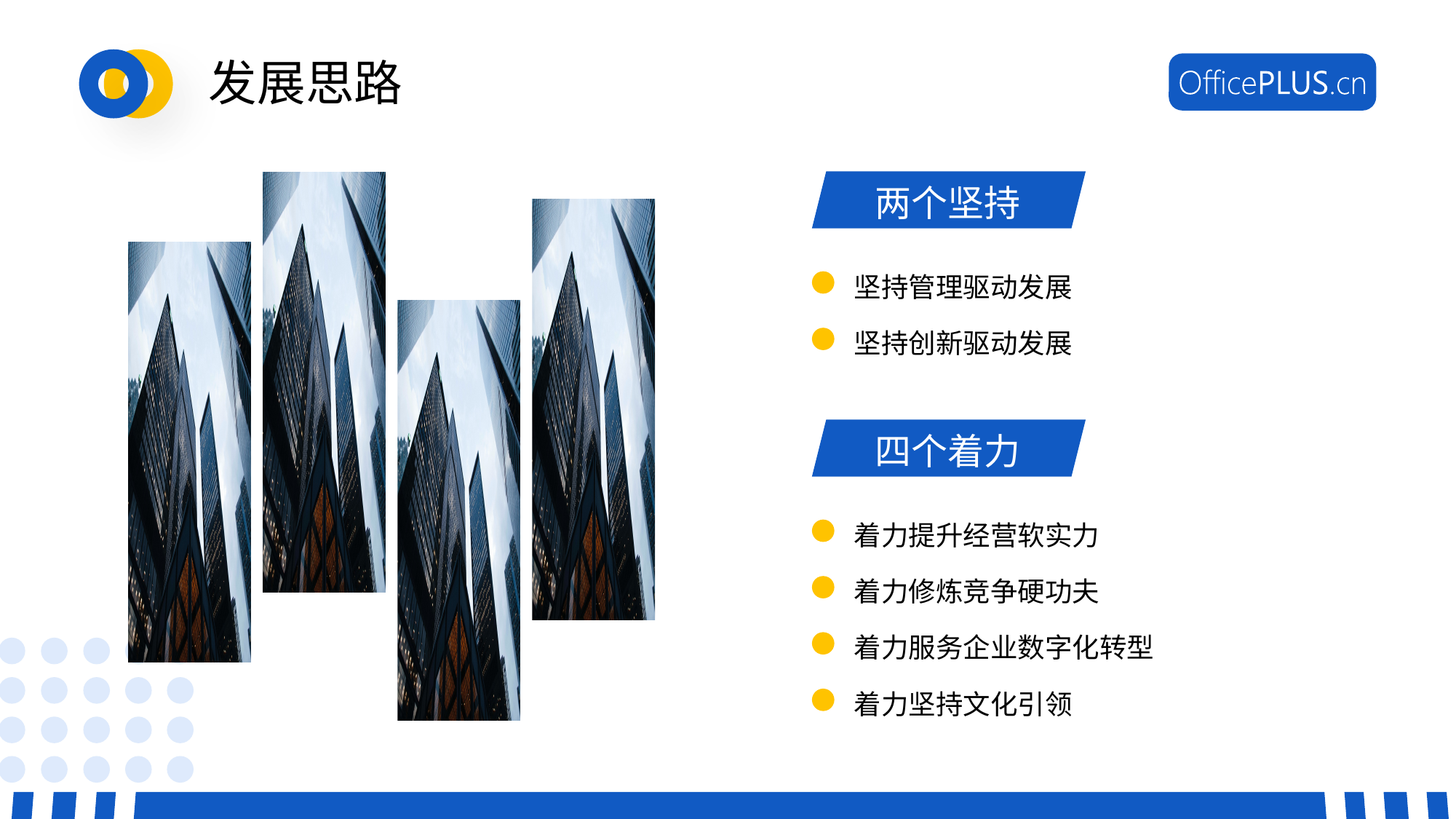

# 发展思路

两个坚持
坚持管理驱动发展

坚持创新驱动发展

四个着力
着力提升经营软实力

着力修炼竞争硬功夫

着力服务企业数字化转型

着力坚持文化引领